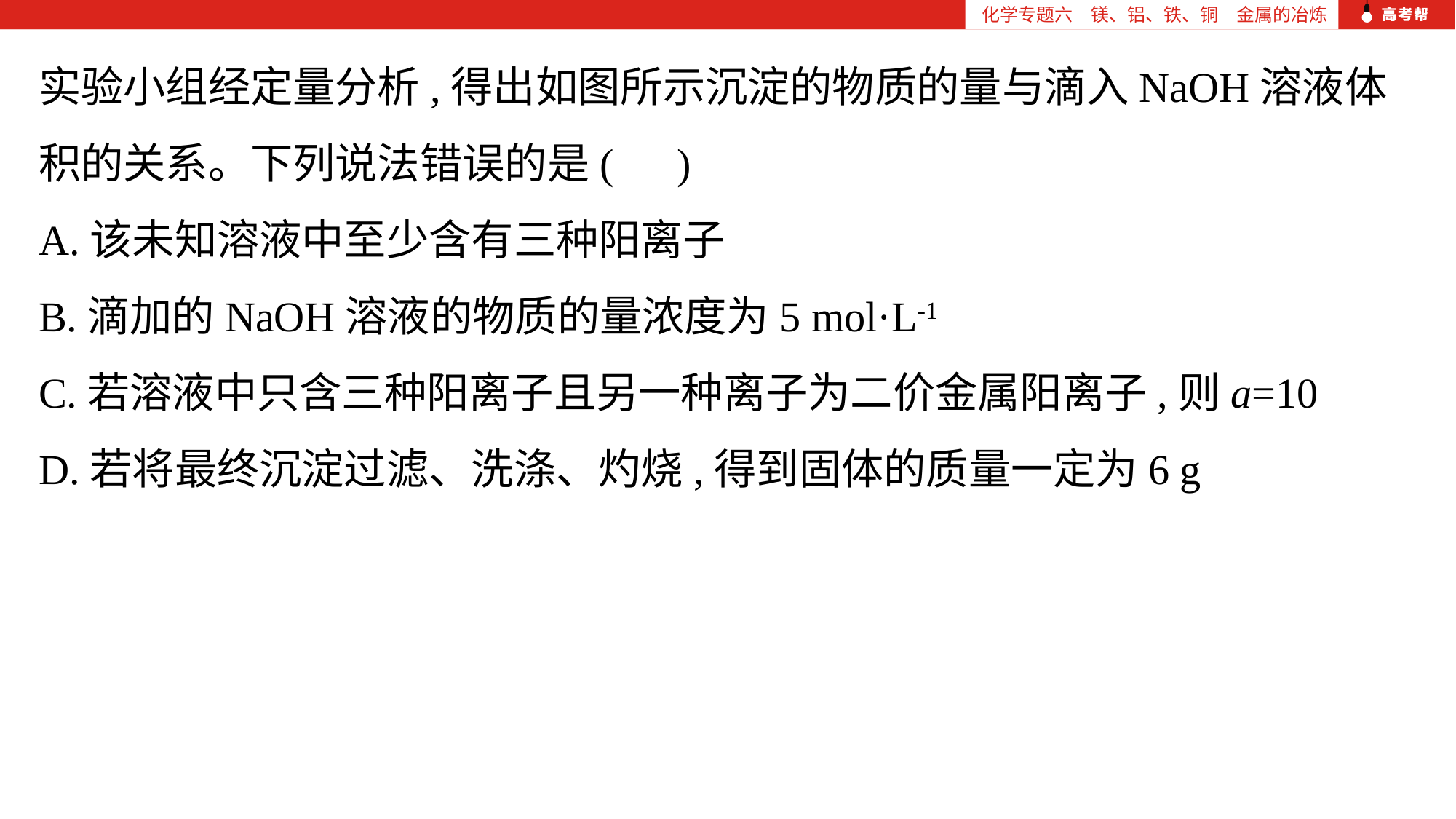

化学专题六　镁、铝、铁、铜　金属的冶炼

实验小组经定量分析,得出如图所示沉淀的物质的量与滴入NaOH溶液体积的关系。下列说法错误的是(      )
A.该未知溶液中至少含有三种阳离子
B.滴加的NaOH溶液的物质的量浓度为5 mol·L-1
C.若溶液中只含三种阳离子且另一种离子为二价金属阳离子,则a=10
D.若将最终沉淀过滤、洗涤、灼烧,得到固体的质量一定为6 g